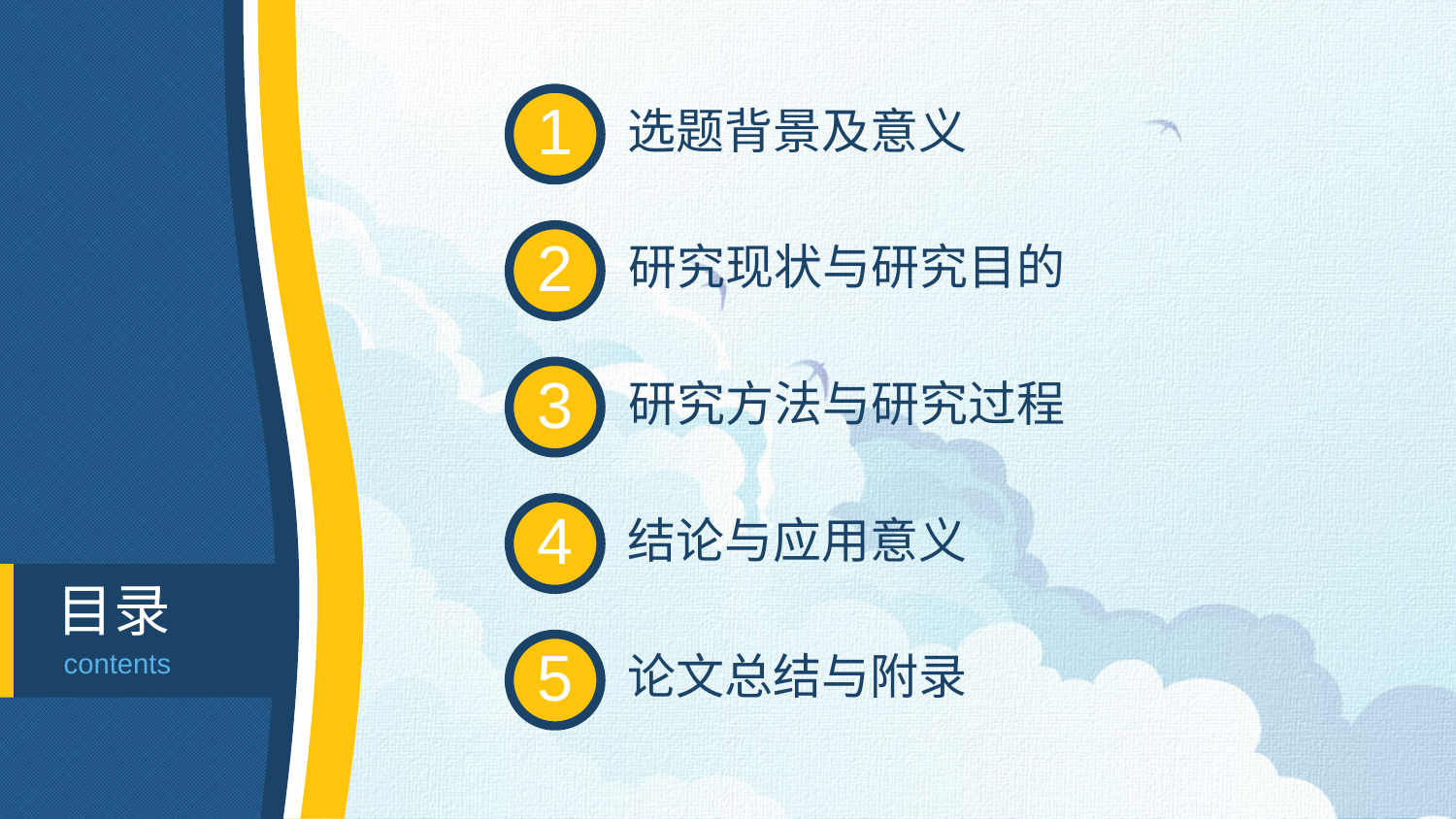

1

选题背景及意义
2

研究现状与研究目的
3

研究方法与研究过程
4

结论与应用意义

目录
contents
5

论文总结与附录